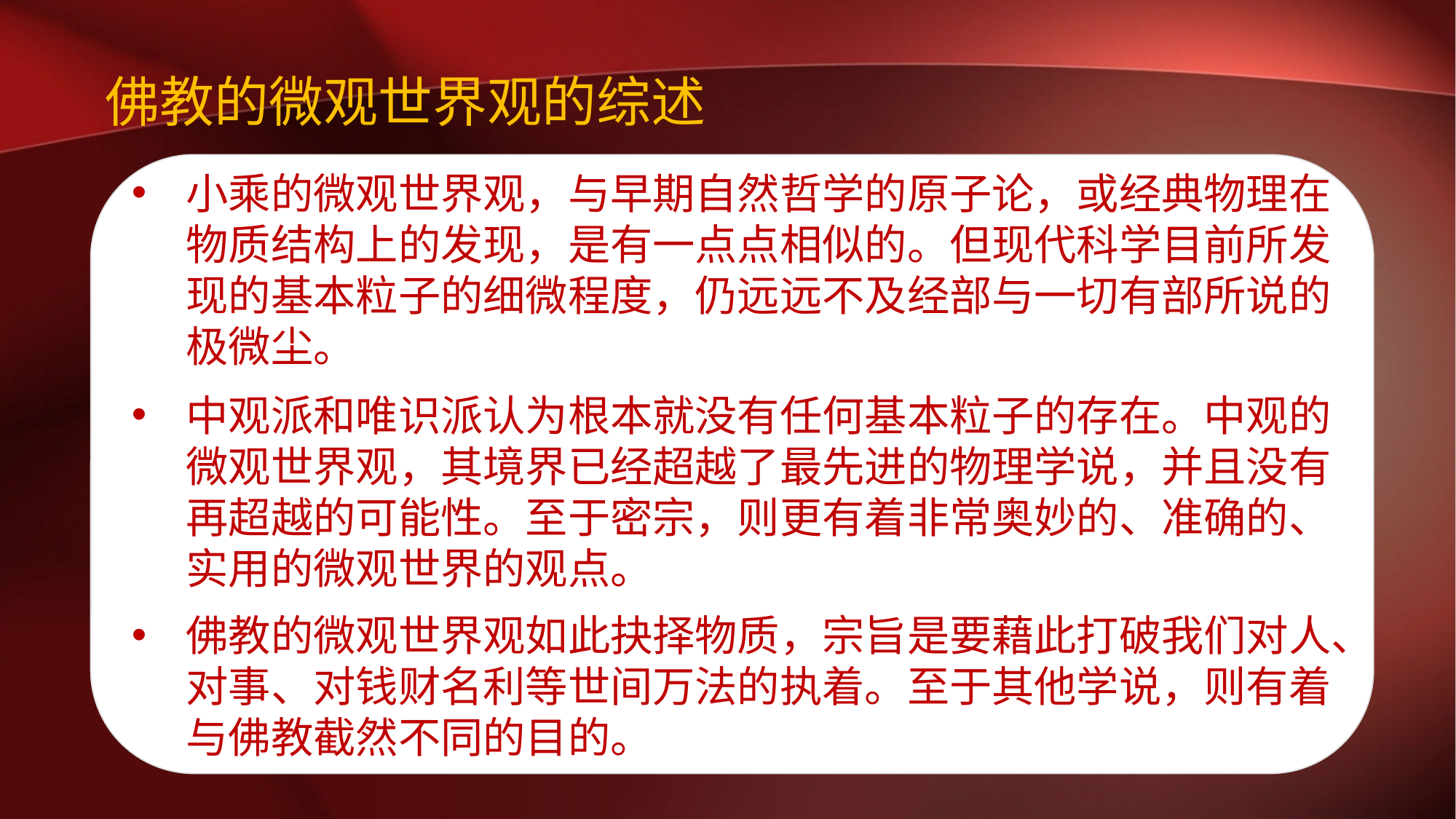

# 佛教的微观世界观的综述
小乘的微观世界观，与早期自然哲学的原子论，或经典物理在物质结构上的发现，是有一点点相似的。但现代科学目前所发现的基本粒子的细微程度，仍远远不及经部与一切有部所说的极微尘。

中观派和唯识派认为根本就没有任何基本粒子的存在。中观的微观世界观，其境界已经超越了最先进的物理学说，并且没有再超越的可能性。至于密宗，则更有着非常奥妙的、准确的、实用的微观世界的观点。

佛教的微观世界观如此抉择物质，宗旨是要藉此打破我们对人、对事、对钱财名利等世间万法的执着。至于其他学说，则有着与佛教截然不同的目的。